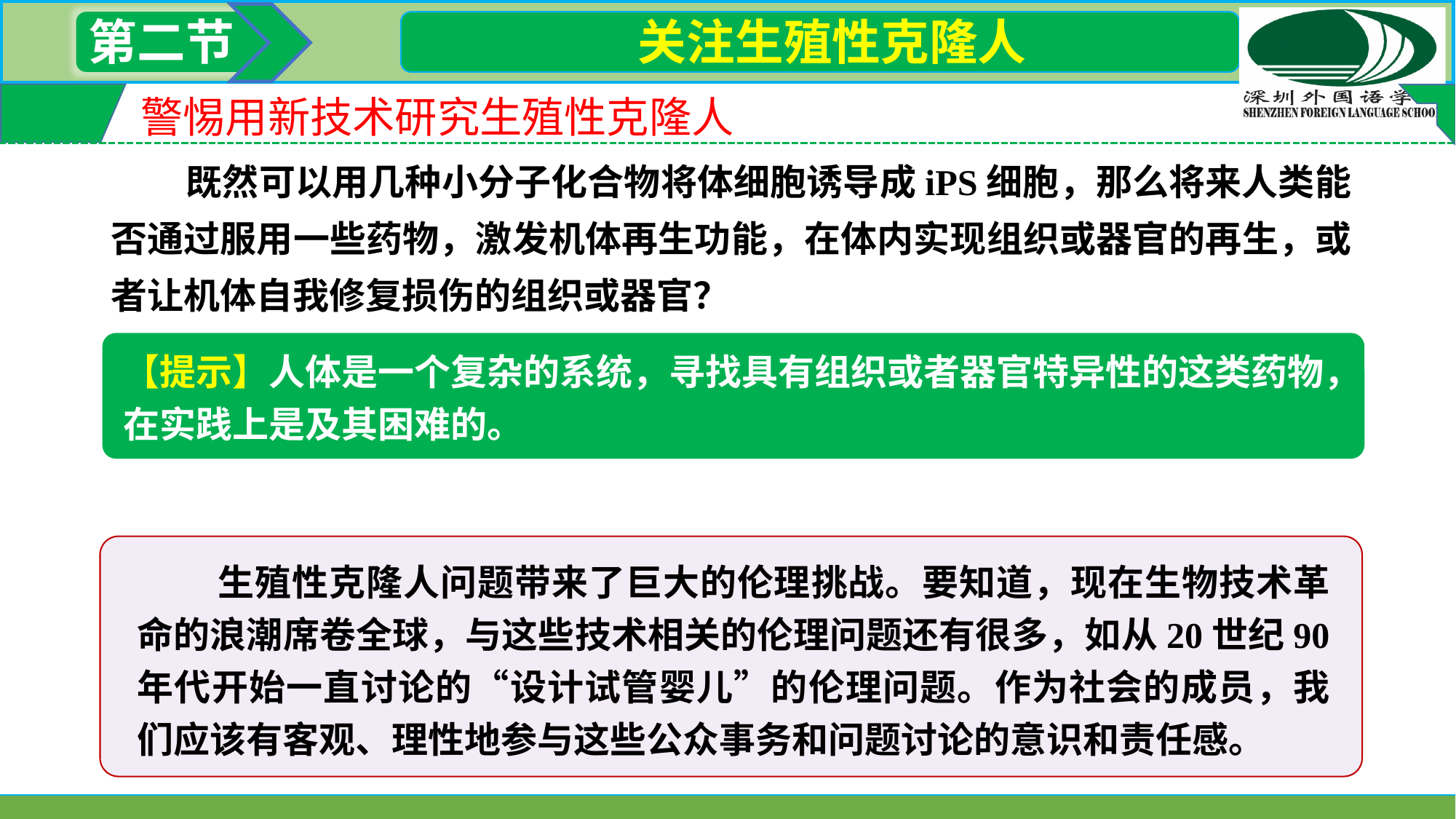

第二节
     关注生殖性克隆人

警惕用新技术研究生殖性克隆人

        既然可以用几种小分子化合物将体细胞诱导成iPS细胞，那么将来人类能否通过服用一些药物，激发机体再生功能，在体内实现组织或器官的再生，或者让机体自我修复损伤的组织或器官？

【提示】人体是一个复杂的系统，寻找具有组织或者器官特异性的这类药物，在实践上是及其困难的。

        生殖性克隆人问题带来了巨大的伦理挑战。要知道，现在生物技术革命的浪潮席卷全球，与这些技术相关的伦理问题还有很多，如从20世纪90 年代开始一直讨论的“设计试管婴儿”的伦理问题。作为社会的成员，我们应该有客观、理性地参与这些公众事务和问题讨论的意识和责任感。